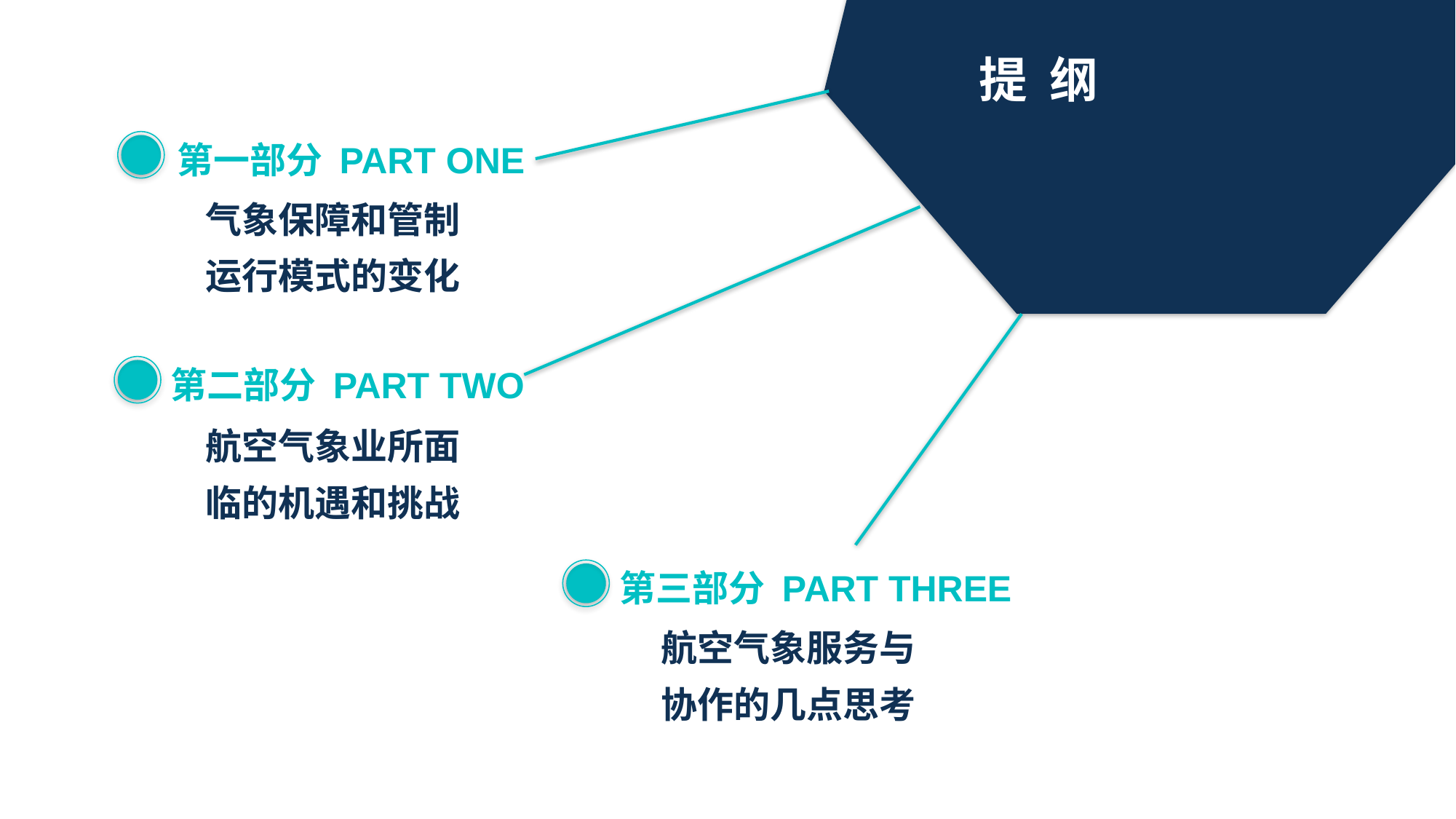

提  纲

第一部分 PART ONE
气象保障和管制运行模式的变化

第二部分 PART TWO
航空气象业所面临的机遇和挑战

第三部分 PART THREE
航空气象服务与协作的几点思考